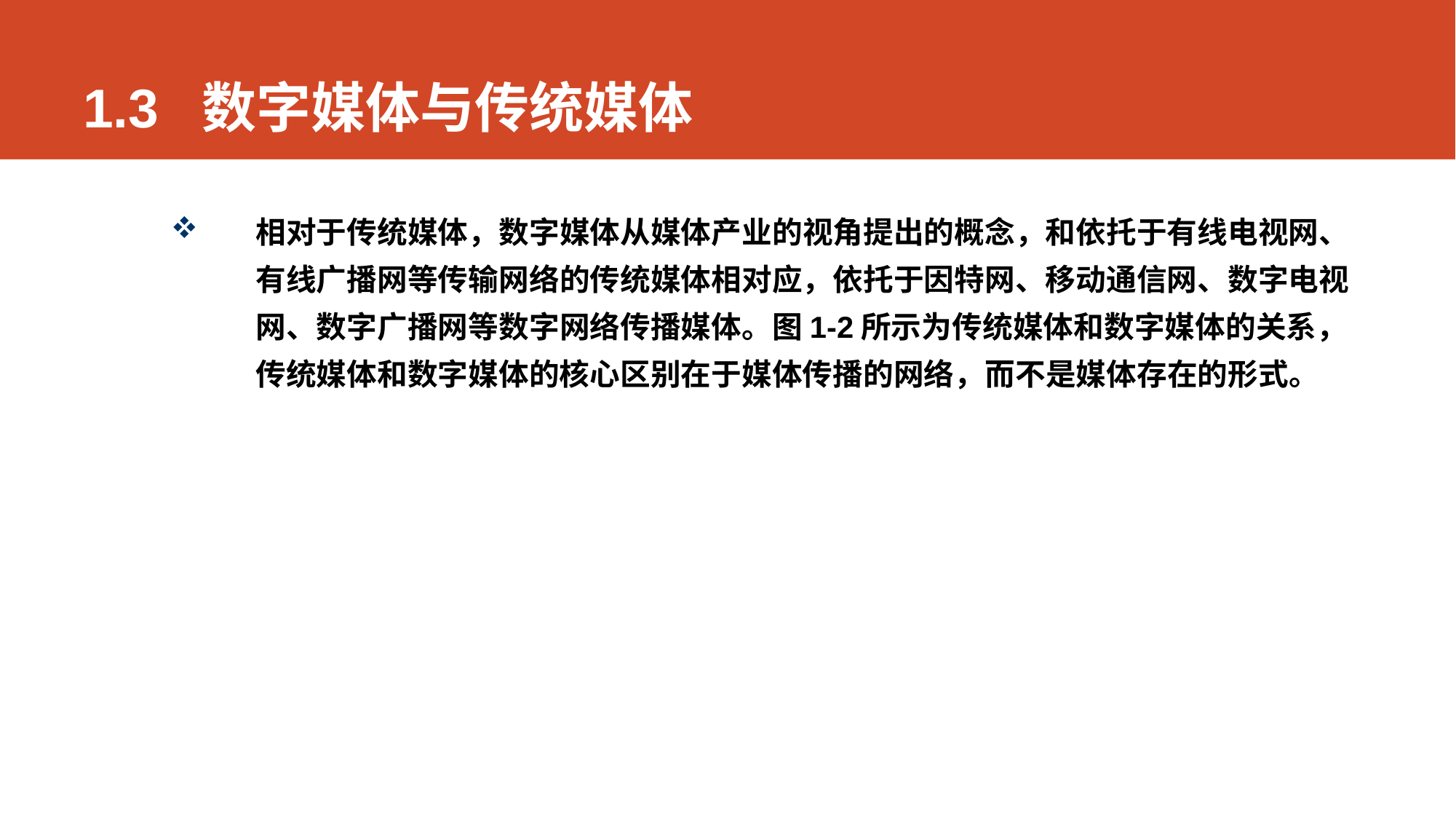

# 1.3  数字媒体与传统媒体
相对于传统媒体，数字媒体从媒体产业的视角提出的概念，和依托于有线电视网、有线广播网等传输网络的传统媒体相对应，依托于因特网、移动通信网、数字电视网、数字广播网等数字网络传播媒体。图1-2所示为传统媒体和数字媒体的关系，传统媒体和数字媒体的核心区别在于媒体传播的网络，而不是媒体存在的形式。